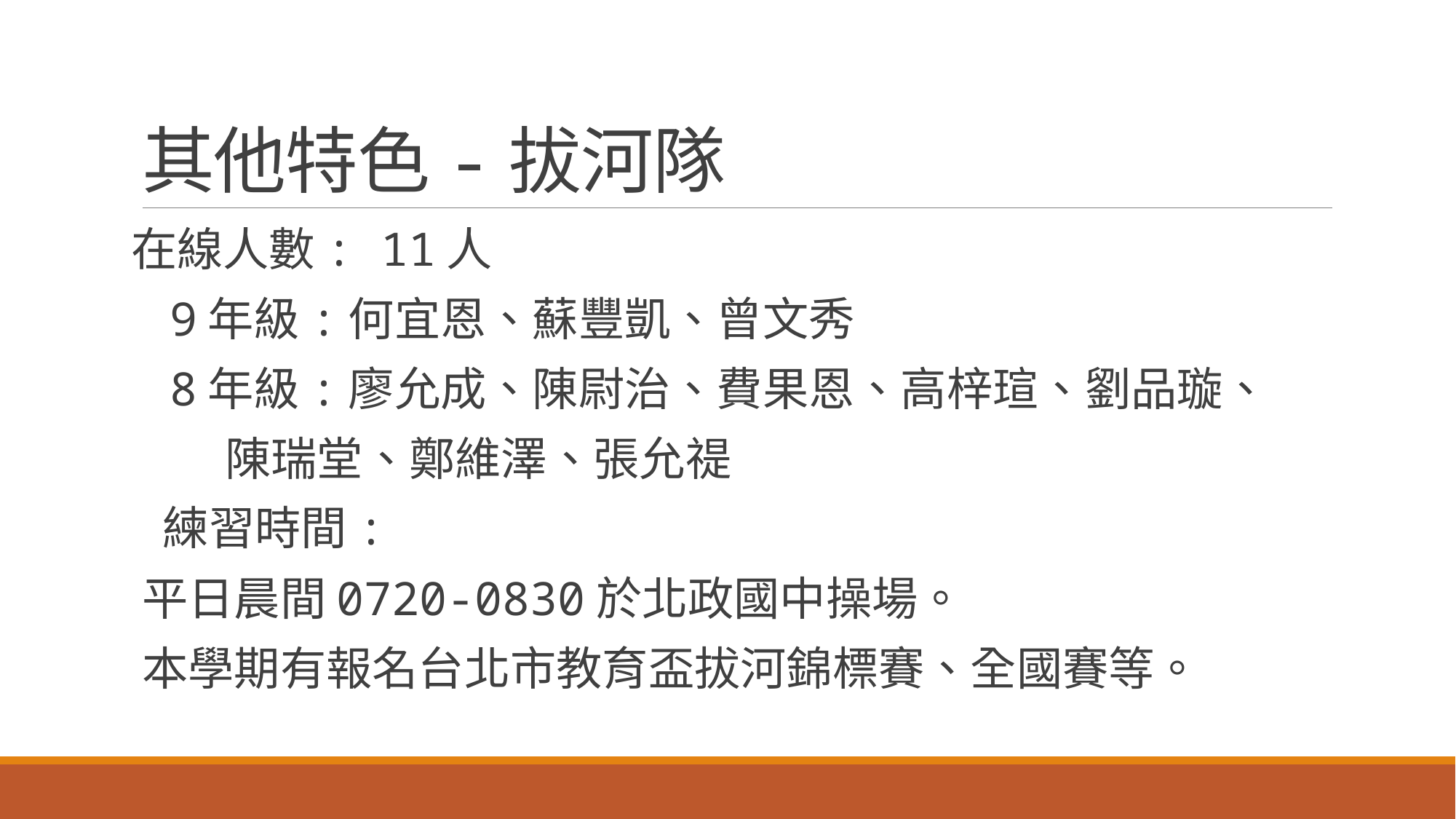

# 其他特色-拔河隊
在線人數: 11人
 9年級:何宜恩、蘇豐凱、曾文秀
 8年級:廖允成、陳尉治、費果恩、高梓瑄、劉品璇、
       陳瑞堂、鄭維澤、張允禔
 練習時間:
平日晨間0720-0830於北政國中操場。
本學期有報名台北市教育盃拔河錦標賽、全國賽等。